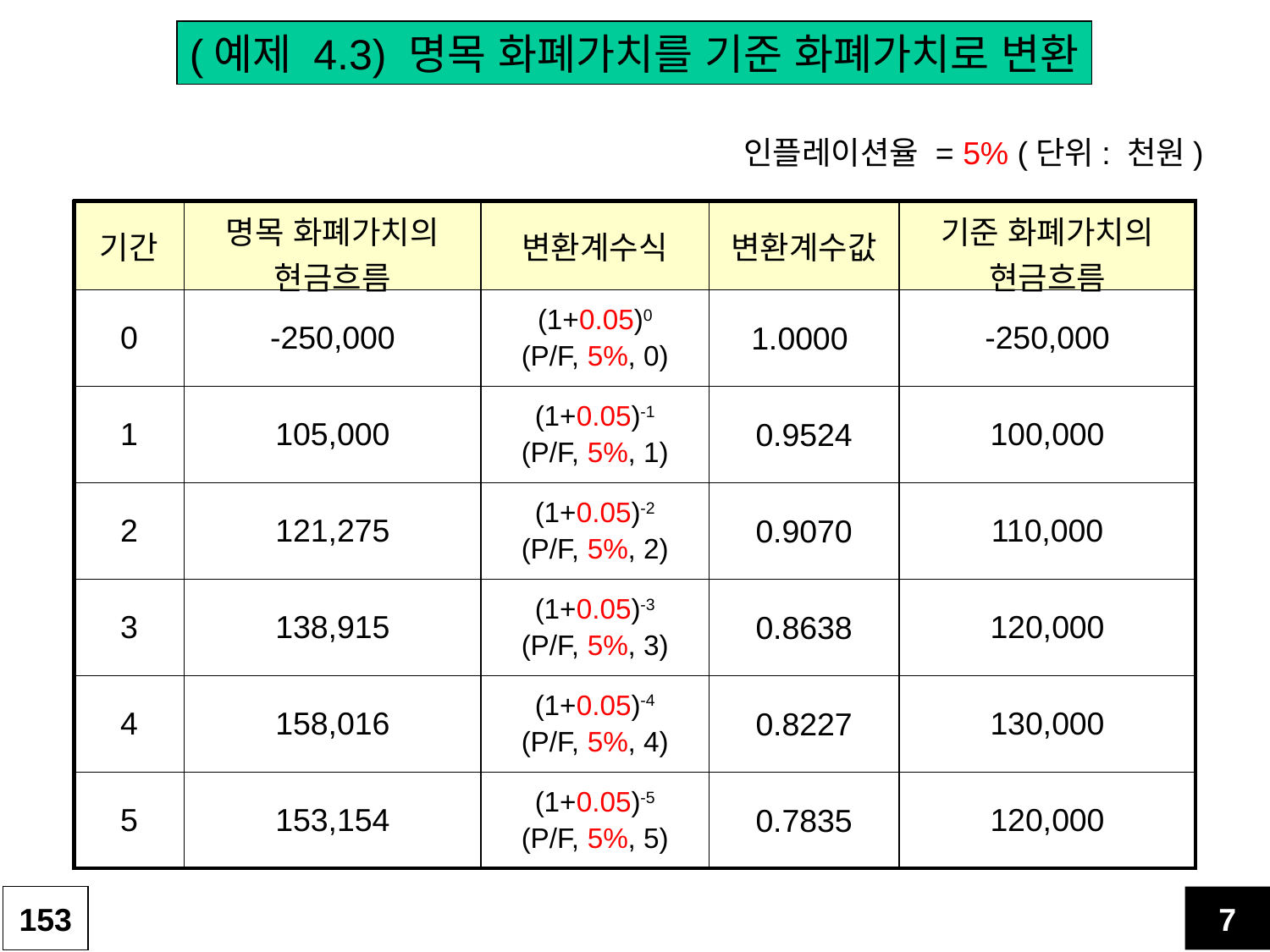

(예제 4.3) 명목 화폐가치를 기준 화폐가치로 변환
인플레이션율 = 5% (단위: 천원)
| 기간 | 명목 화폐가치의 현금흐름 | 변환계수식 | 변환계수값 | 기준 화폐가치의 현금흐름 |
| --- | --- | --- | --- | --- |
| 0 | -250,000 | (1+0.05)0 (P/F, 5%, 0) | 1.0000 | -250,000 |
| 1 | 105,000 | (1+0.05)-1 (P/F, 5%, 1) | 0.9524 | 100,000 |
| 2 | 121,275 | (1+0.05)-2 (P/F, 5%, 2) | 0.9070 | 110,000 |
| 3 | 138,915 | (1+0.05)-3 (P/F, 5%, 3) | 0.8638 | 120,000 |
| 4 | 158,016 | (1+0.05)-4 (P/F, 5%, 4) | 0.8227 | 130,000 |
| 5 | 153,154 | (1+0.05)-5 (P/F, 5%, 5) | 0.7835 | 120,000 |
153
7